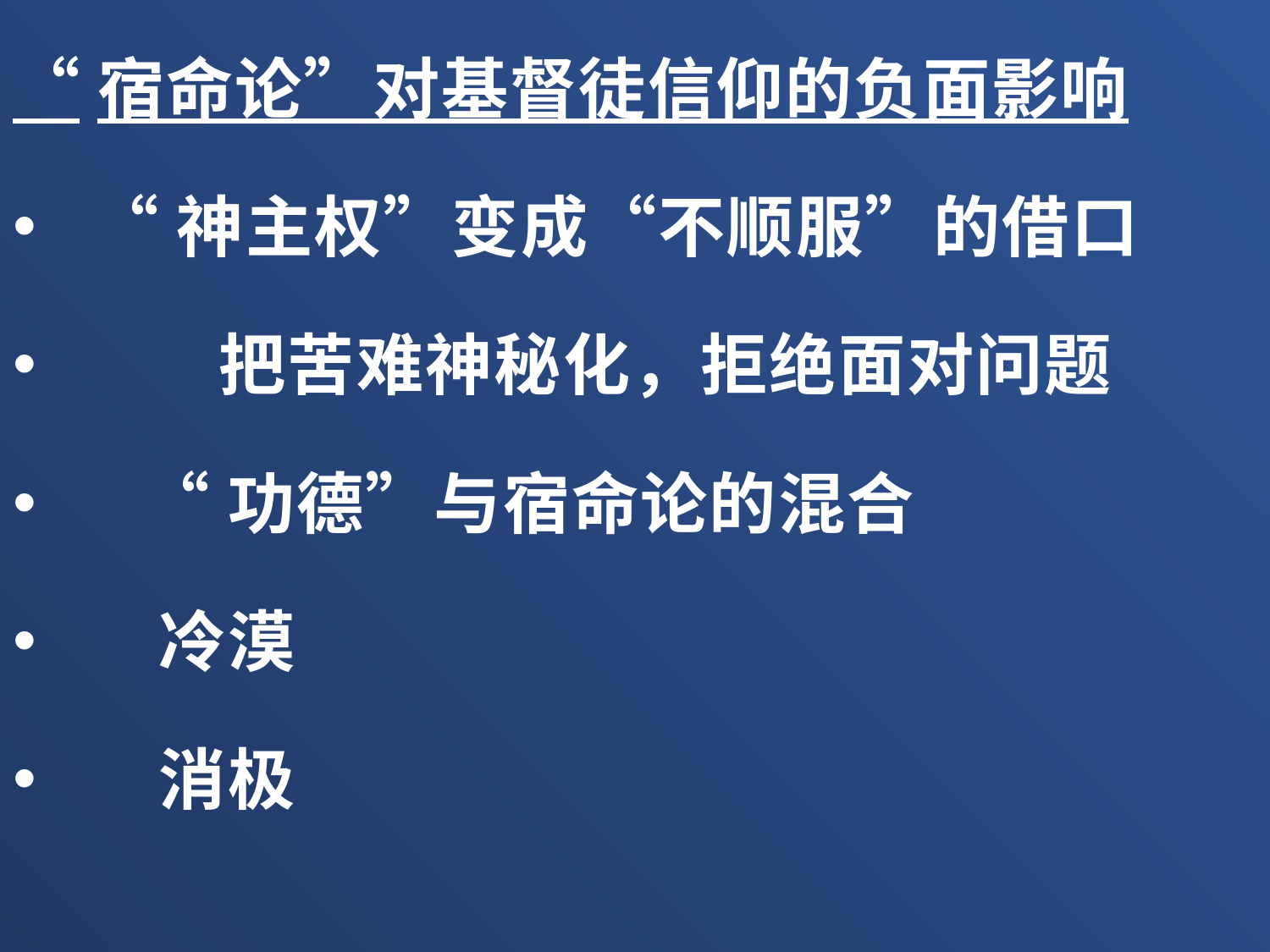

“宿命论”对基督徒信仰的负面影响
“神主权”变成“不顺服”的借口
	把苦难神秘化，拒绝面对问题
   “功德”与宿命论的混合
   冷漠
   消极